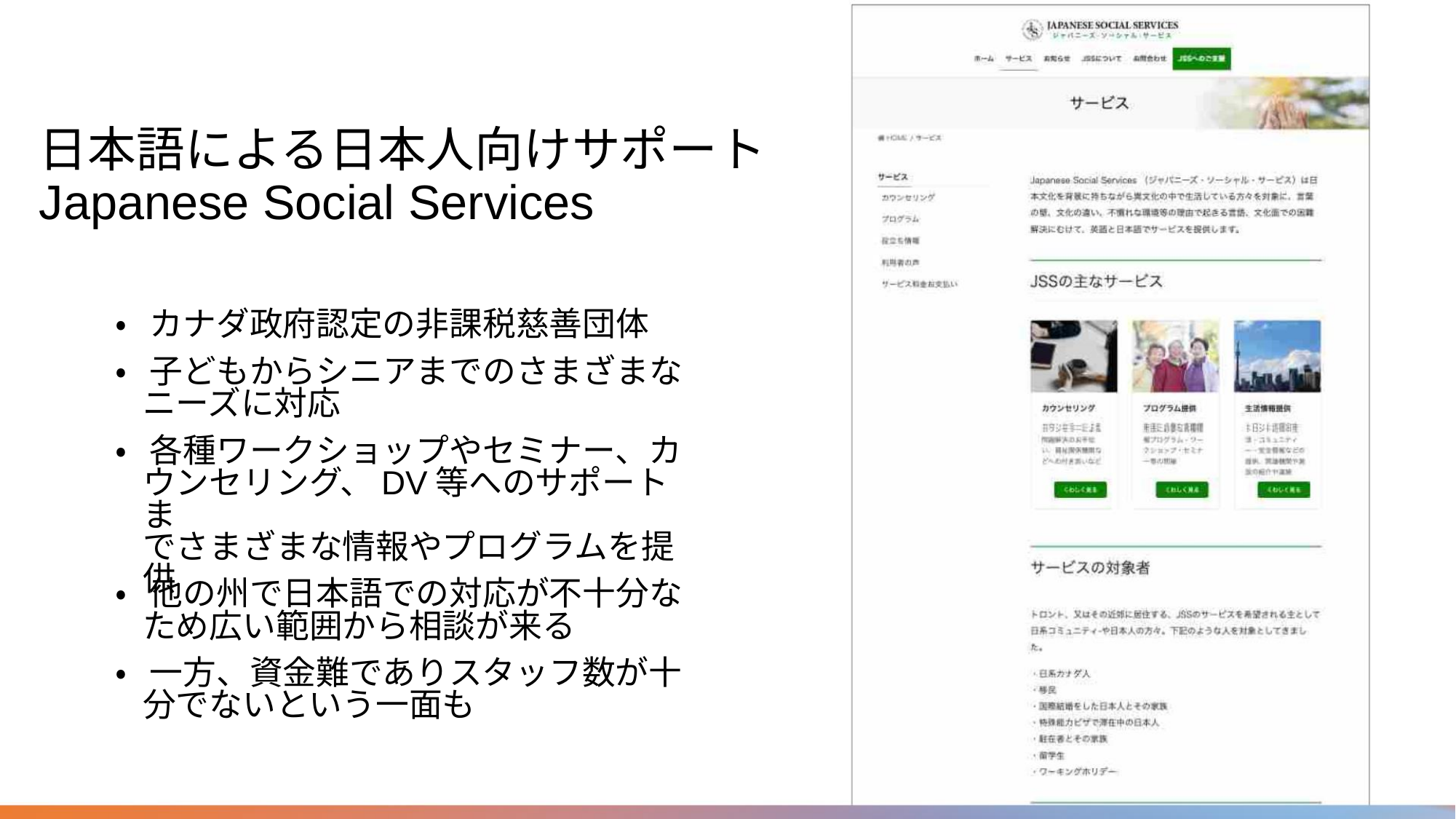

日本語による日本人向けサポート
Japanese Social Services
• カナダ政府認定の非課税慈善団体
• 子どもからシニアまでのさまざまな
ニーズに対応
• 各種ワークショップやセミナー、カ
ウンセリング、DV等へのサポートま
でさまざまな情報やプログラムを提
供
• 他の州で日本語での対応が不十分な
ため広い範囲から相談が来る
• 一方、資金難でありスタッフ数が十
分でないという一面も